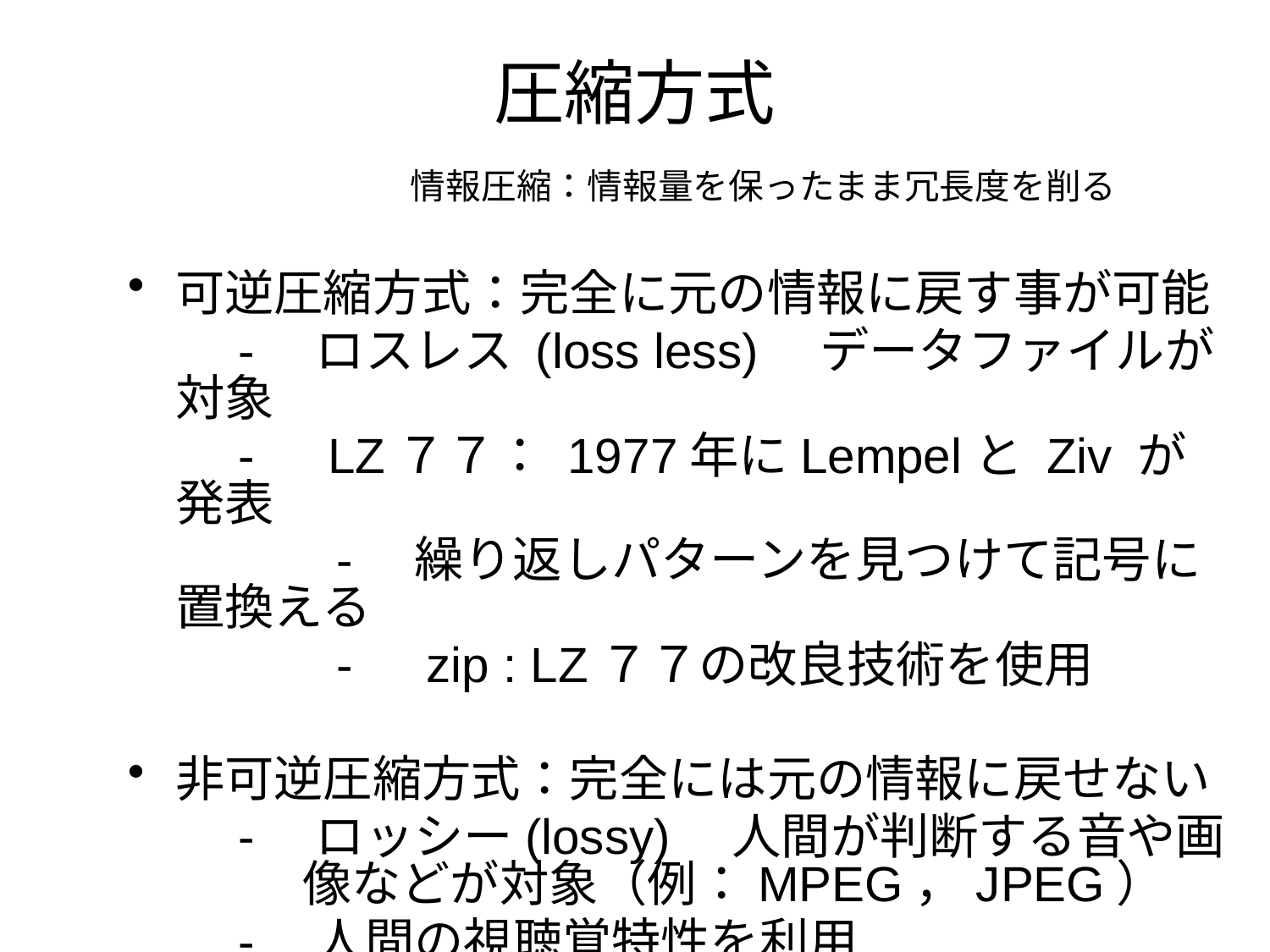

# 圧縮方式
　　　　　　　　情報圧縮：情報量を保ったまま冗長度を削る

可逆圧縮方式：完全に元の情報に戻す事が可能
　　-　ロスレス (loss less)　データファイルが対象
　　-　LZ７７： 1977年にLempelと Ziv が発表
　　　　-　繰り返しパターンを見つけて記号に置換える
　　　　-　zip : LZ７７の改良技術を使用

非可逆圧縮方式：完全には元の情報に戻せない
　　-　ロッシー(lossy)　人間が判断する音や画像などが対象（例：MPEG，JPEG）
　　-　人間の視聴覚特性を利用